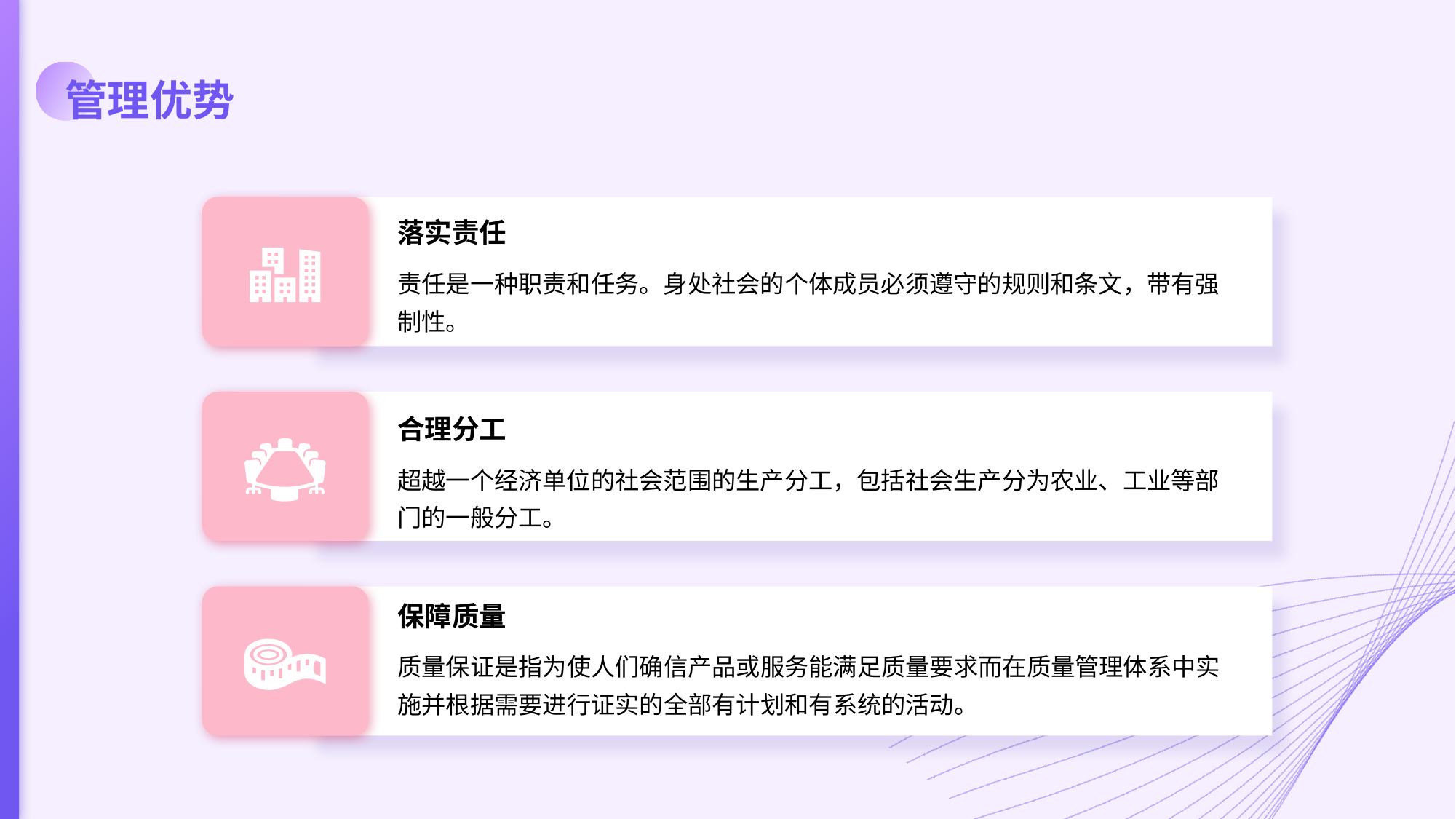

管理优势
落实责任

责任是一种职责和任务。身处社会的个体成员必须遵守的规则和条文，带有强制性。

合理分工

超越一个经济单位的社会范围的生产分工，包括社会生产分为农业、工业等部门的一般分工。
保障质量
质量保证是指为使人们确信产品或服务能满足质量要求而在质量管理体系中实施并根据需要进行证实的全部有计划和有系统的活动。